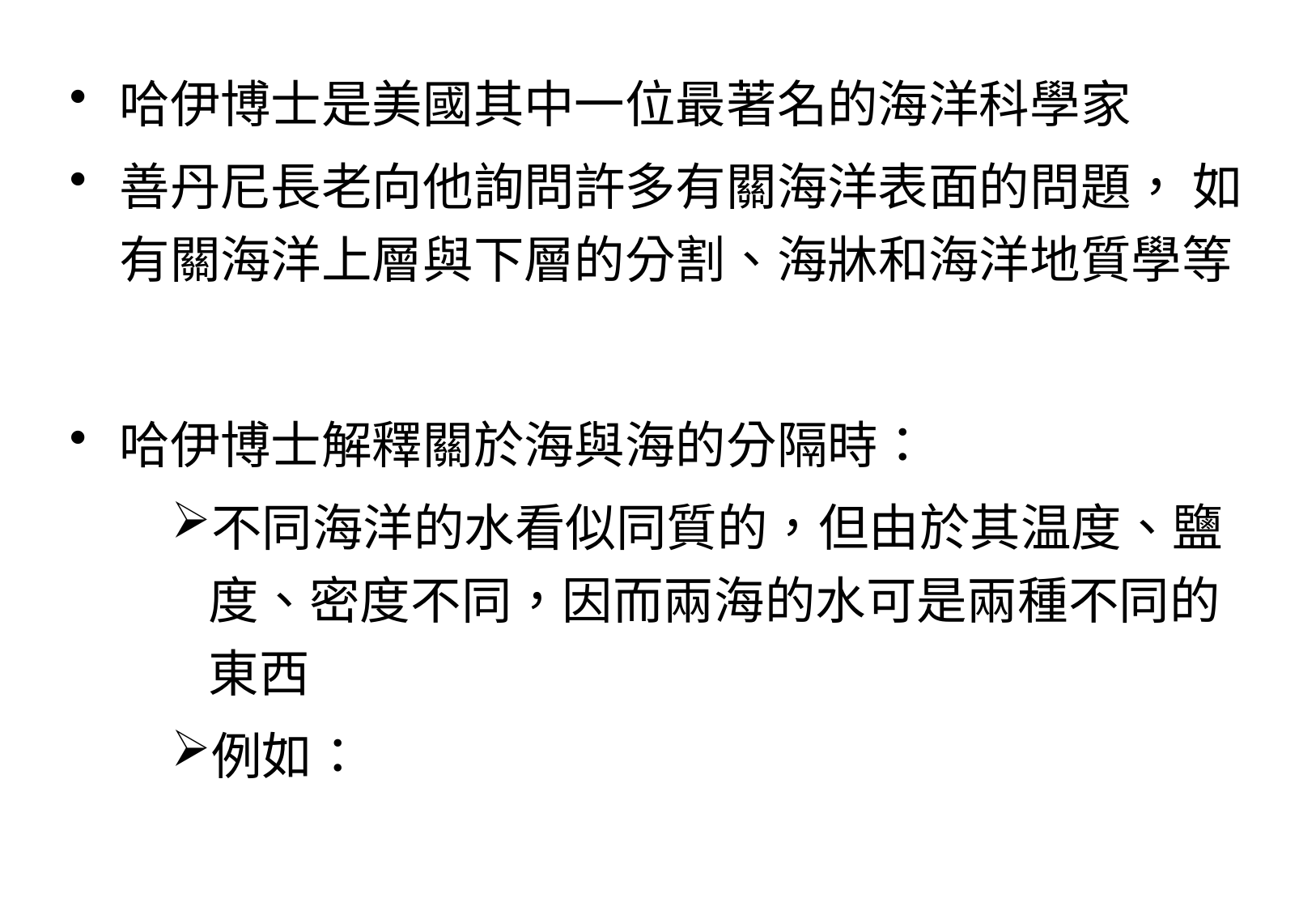

哈伊博士是美國其中一位最著名的海洋科學家
善丹尼長老向他詢問許多有關海洋表面的問題， 如有關海洋上層與下層的分割、海牀和海洋地質學等
哈伊博士解釋關於海與海的分隔時：
不同海洋的水看似同質的，但由於其温度、鹽度、密度不同，因而兩海的水可是兩種不同的東西
例如：